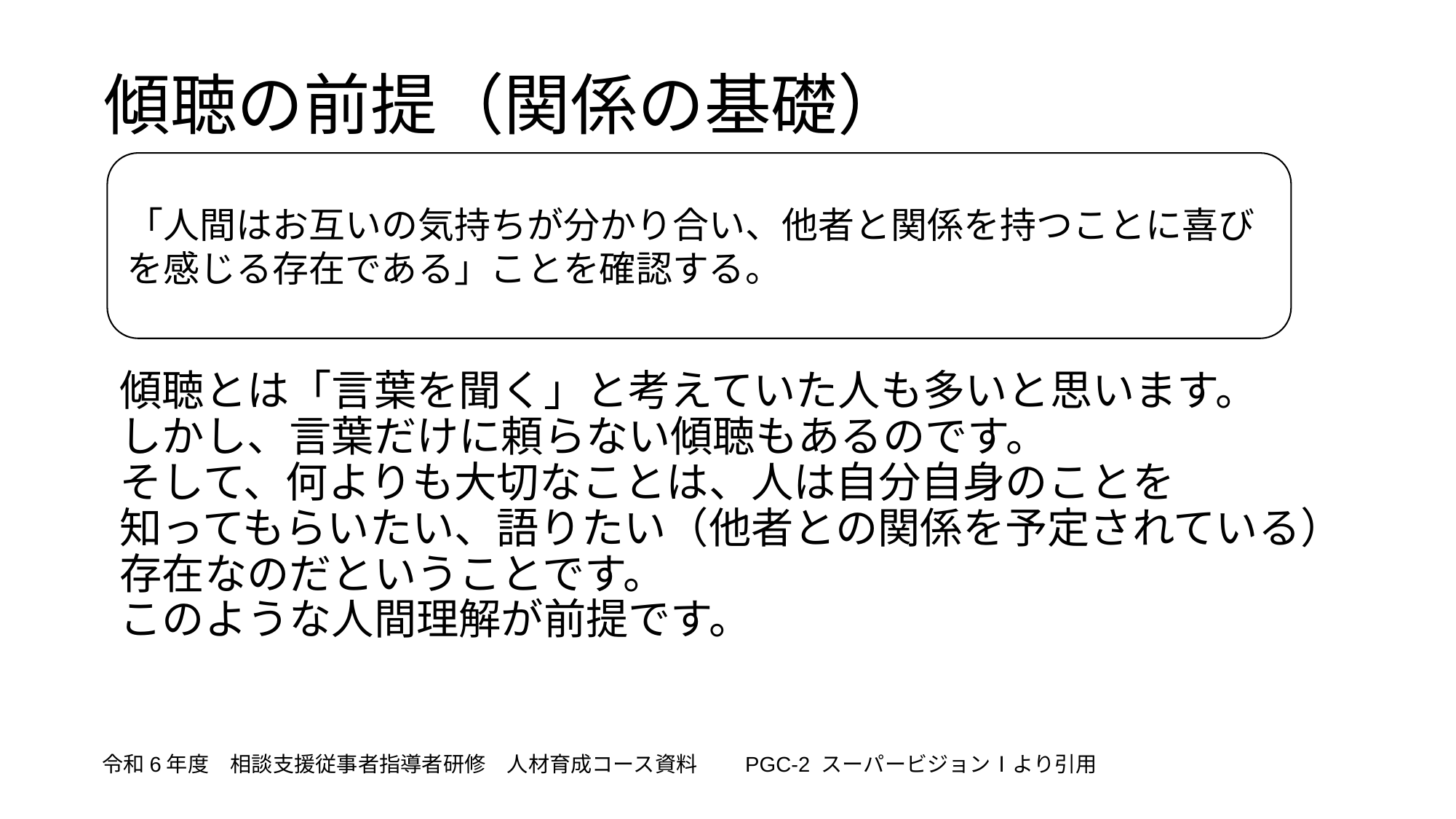

# 傾聴の前提（関係の基礎）
「人間はお互いの気持ちが分かり合い、他者と関係を持つことに喜び
を感じる存在である」ことを確認する。
傾聴とは「言葉を聞く」と考えていた人も多いと思います。
しかし、言葉だけに頼らない傾聴もあるのです。
そして、何よりも大切なことは、人は自分自身のことを
知ってもらいたい、語りたい（他者との関係を予定されている）存在なのだということです。
このような人間理解が前提です。
令和6年度　相談支援従事者指導者研修　人材育成コース資料　　PGC-2 スーパービジョンⅠより引用